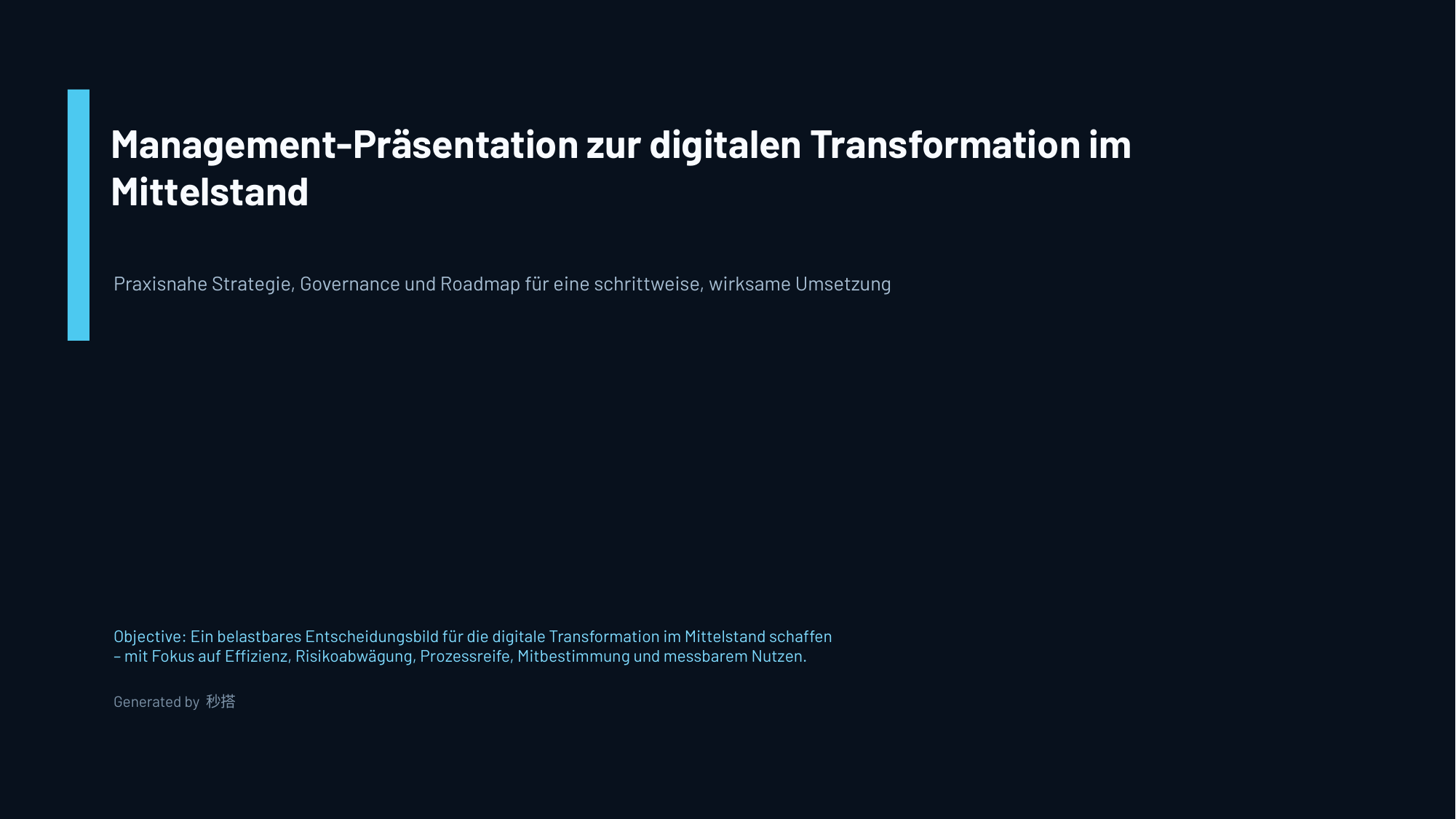

Management-Präsentation zur digitalen Transformation im Mittelstand
Praxisnahe Strategie, Governance und Roadmap für eine schrittweise, wirksame Umsetzung
Objective: Ein belastbares Entscheidungsbild für die digitale Transformation im Mittelstand schaffen – mit Fokus auf Effizienz, Risikoabwägung, Prozessreife, Mitbestimmung und messbarem Nutzen.
Generated by 秒搭